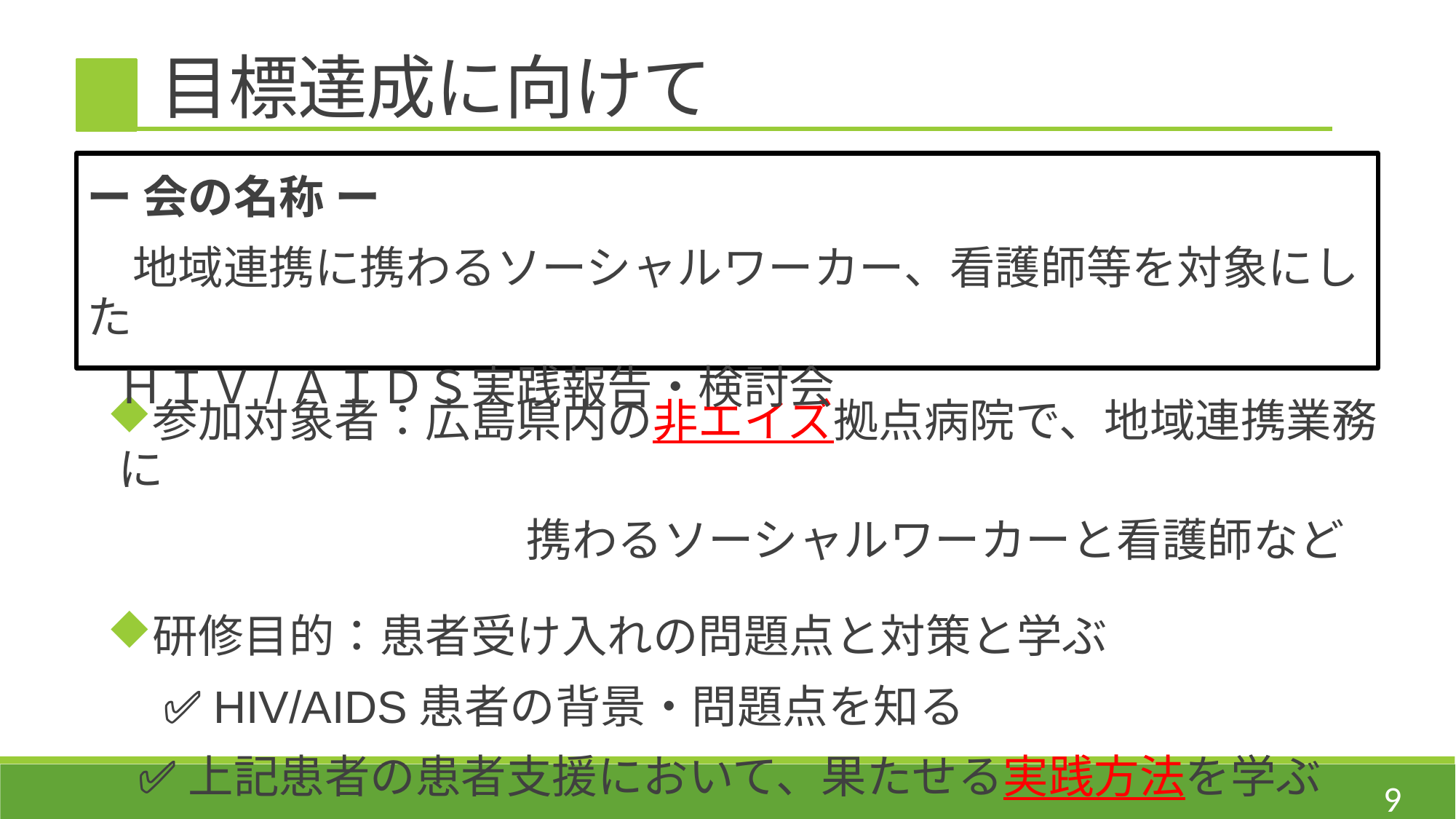

目標達成に向けて

ー 会の名称 ー
　地域連携に携わるソーシャルワーカー、看護師等を対象にした
  ＨＩＶ/ＡＩＤＳ実践報告・検討会
参加対象者：広島県内の非エイズ拠点病院で、地域連携業務に
　　　　　　　　　 携わるソーシャルワーカーと看護師など

研修目的：患者受け入れの問題点と対策と学ぶ
　 ✅HIV/AIDS患者の背景・問題点を知る
   ✅上記患者の患者支援において、果たせる実践方法を学ぶ
9